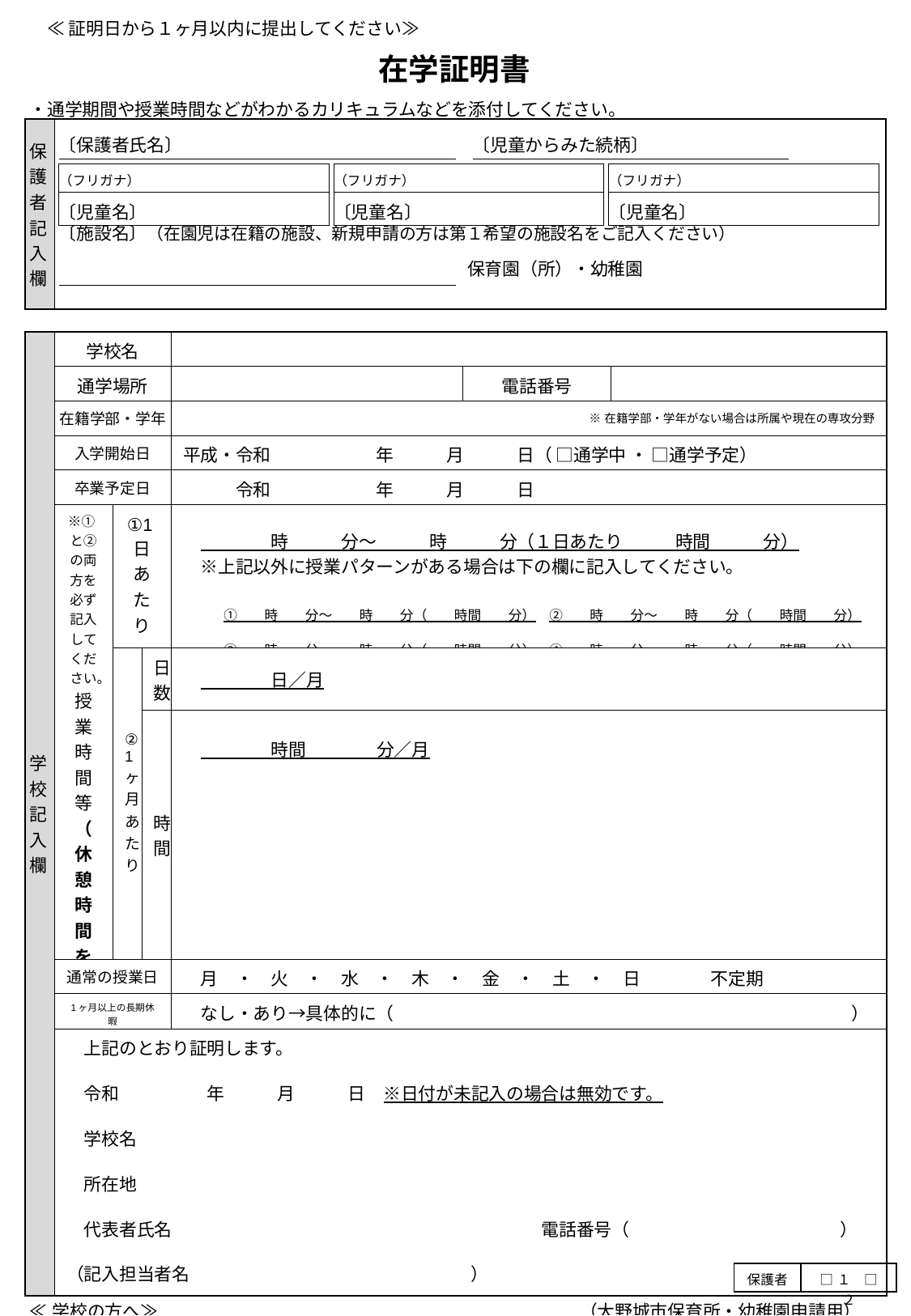

≪証明日から１ヶ月以内に提出してください≫
在学証明書
| ・通学期間や授業時間などがわかるカリキュラムなどを添付してください。 |  |
| --- | --- |
| 保護者記入欄 | 〔施設名〕（在園児は在籍の施設、新規申請の方は第１希望の施設名をご記入ください） |
| 〔保護者氏名〕 |
| --- |
| 〔児童からみた続柄〕 |
| --- |
| （フリガナ） |
| --- |
| 〔児童名〕 |
| （フリガナ） |
| --- |
| 〔児童名〕 |
| （フリガナ） |
| --- |
| 〔児童名〕 |
|  |
| --- |
保育園（所）・幼稚園
| 学校記入欄 | 学校名 |  |  |  |  |  |
| --- | --- | --- | --- | --- | --- | --- |
|  | 通学場所 |  |  |  | 電話番号 |  |
|  | 在籍学部・学年 |  |  | ※在籍学部・学年がない場合は所属や現在の専攻分野 |  |  |
|  | 入学開始日 |  |  | 平成・令和　　　　　　年　　　月　　　日（ □通学中 ・ □通学予定） |  |  |
|  | 卒業予定日 |  |  | 令和　　　　　　年　　　月　　　日 |  |  |
|  | ※①と②の両方を必ず記入してください。 授業時間等（休憩時間を含む） | ①1日あたり |  | 時　　　分～　　　時　　　分（１日あたり　　　時間　　　分） 　※上記以外に授業パターンがある場合は下の欄に記入してください。 　 　　　①　　時　　分～　　時　　分（　　時間　　分）　②　　時　　分～　　時　　分（　　時間　　分） 　　　③　　時　　分～　　時　　分（　　時間　　分）　④　　時　　分～　　時　　分（　　時間　　分） |  |  |
|  |  | ②1ヶ月あたり | 日数 | 日／月 |  |  |
|  |  |  | 時間 | 時間　　　　分／月 |  |  |
|  | 通常の授業日 |  |  | 月　・　火　・　水　・　木　・　金　・　土　・　日　　　　不定期 |  |  |
|  | 1ヶ月以上の長期休暇 |  |  | なし・あり→具体的に（　　　　　　　　　　　　　　　　　　　　　　　　　　） |  |  |
|  | 上記のとおり証明します。 　令和　　　　　年　　　月　　　日　※日付が未記入の場合は無効です。 　学校名 　所在地 　代表者氏名　　　　　　　　　　　　　　　　　　　　　電話番号（　　　　　　　　　　　　） （記入担当者名　　　　　　　　　　　　　　　　） |  |  |  |  |  |
| ≪学校の方へ≫　　　　　　　　　　　　　　　　　　　　　　　　（大野城市保育所・幼稚園申請用） ・学校の規定に沿い、適切な証明者を確認して、記入をお願いします。 ・記入漏れがある場合は受付できません。記入後に再度確認をお願いします。 ・記入された内容が不明な場合、問い合わせや再提出をお願いする場合があります。 ・保護者記入の証明や虚偽の証明は無効です。実態が本書と異なる場合、入所等を取り消す場合があります。 |  |  |  |  |  |  |
| 保護者 | □１　□２ |
| --- | --- |